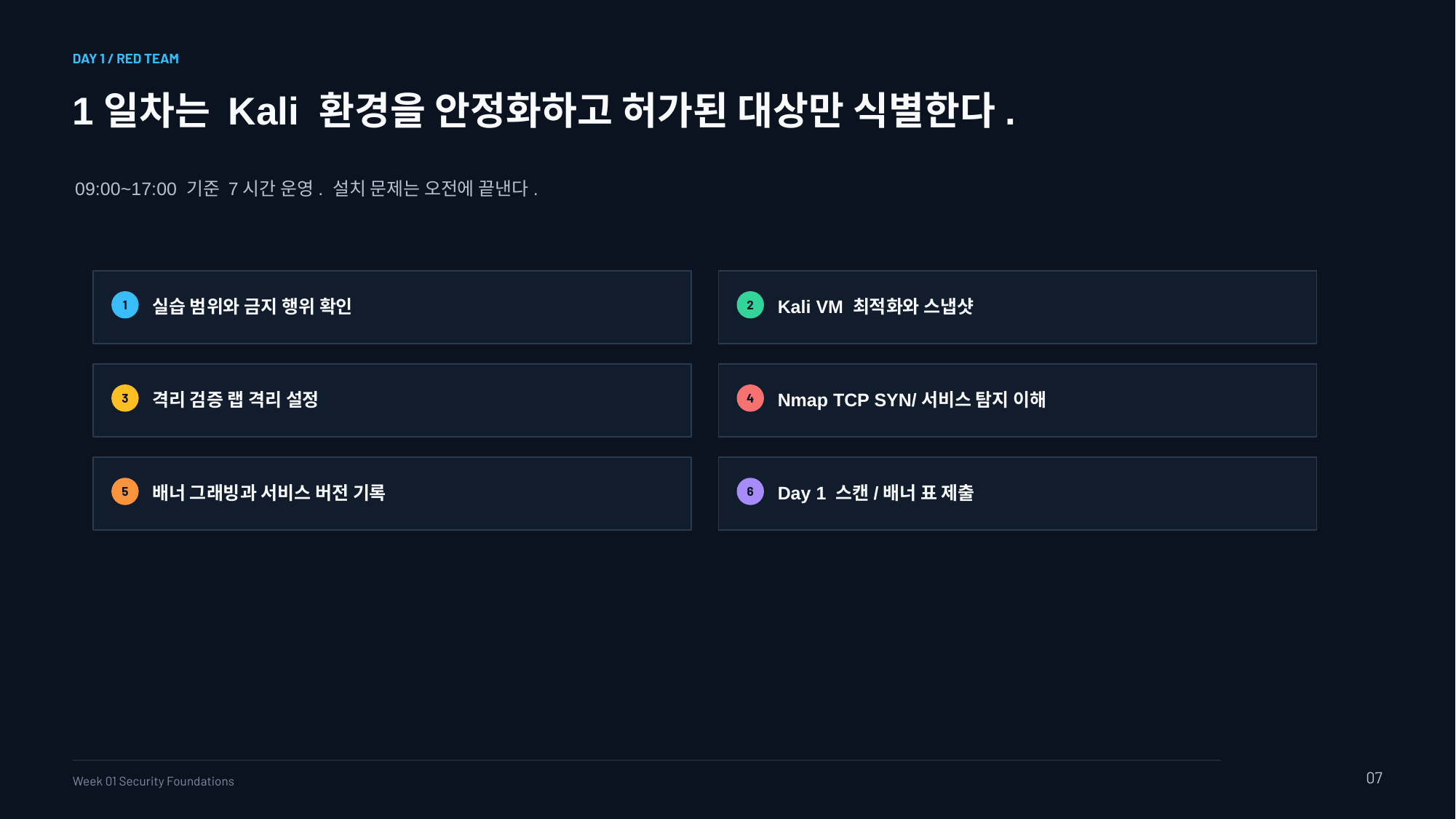

DAY 1 / RED TEAM
1일차는 Kali 환경을 안정화하고 허가된 대상만 식별한다.
09:00~17:00 기준 7시간 운영. 설치 문제는 오전에 끝낸다.

실습 범위와 금지 행위 확인
Kali VM 최적화와 스냅샷

1
2

격리 검증 랩 격리 설정
Nmap TCP SYN/서비스 탐지 이해

3
4

배너 그래빙과 서비스 버전 기록
Day 1 스캔/배너 표 제출

5
6

07
Week 01 Security Foundations